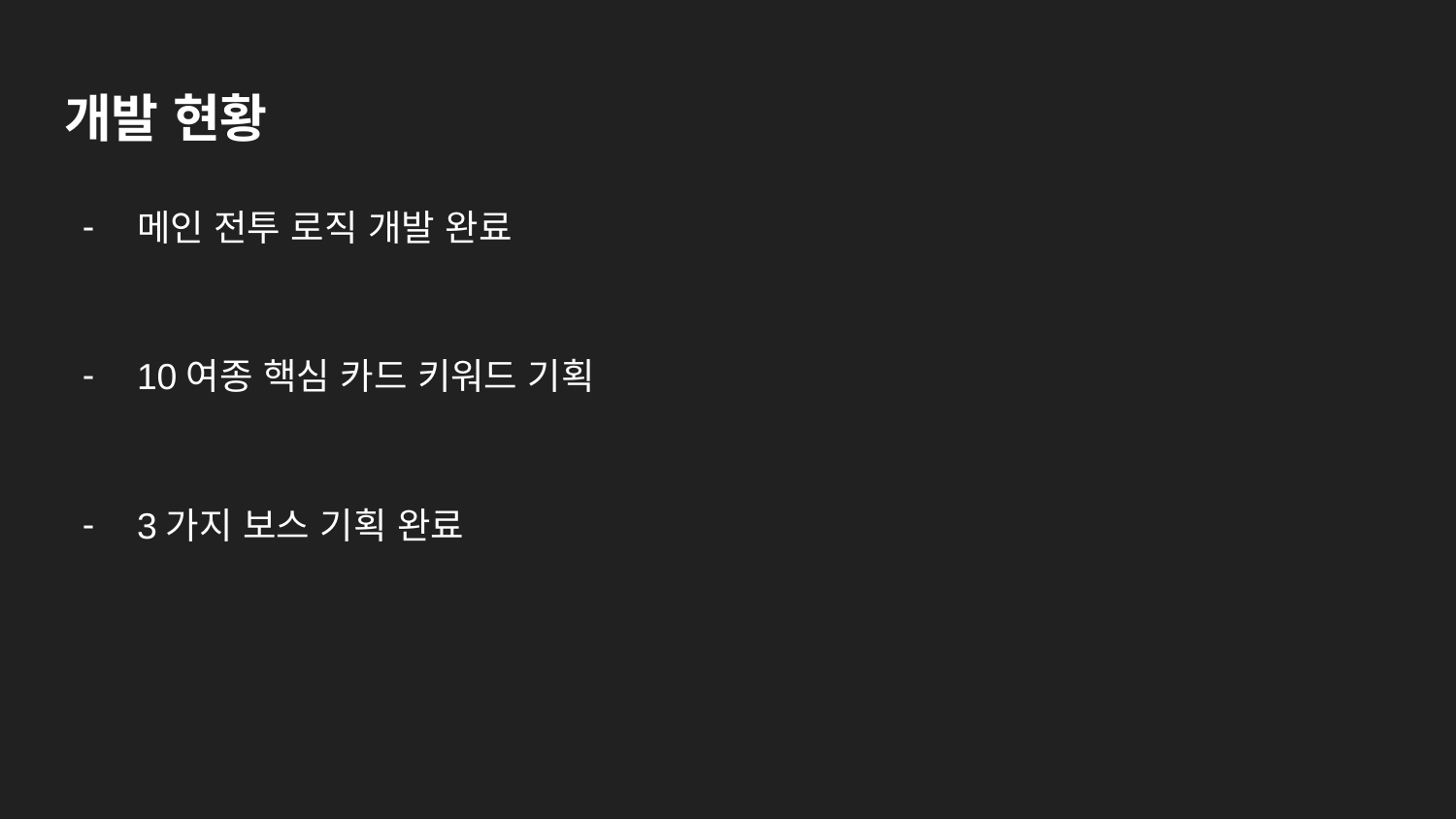

# 개발 현황
메인 전투 로직 개발 완료

10여종 핵심 카드 키워드 기획

3가지 보스 기획 완료